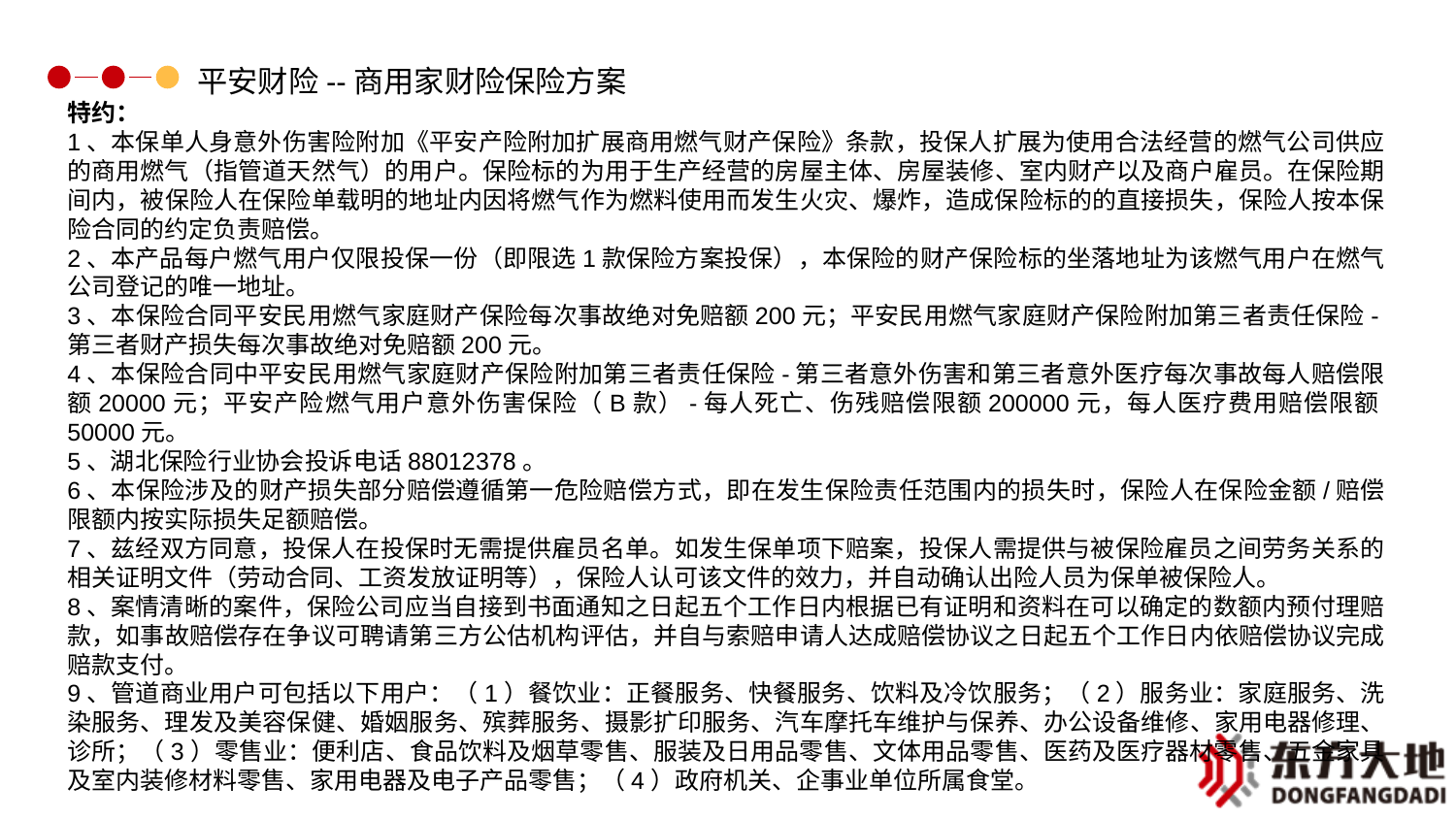

平安财险--商用家财险保险方案

特约：
1、本保单人身意外伤害险附加《平安产险附加扩展商用燃气财产保险》条款，投保人扩展为使用合法经营的燃气公司供应的商用燃气（指管道天然气）的用户。保险标的为用于生产经营的房屋主体、房屋装修、室内财产以及商户雇员。在保险期间内，被保险人在保险单载明的地址内因将燃气作为燃料使用而发生火灾、爆炸，造成保险标的的直接损失，保险人按本保险合同的约定负责赔偿。
2、本产品每户燃气用户仅限投保一份（即限选1款保险方案投保），本保险的财产保险标的坐落地址为该燃气用户在燃气公司登记的唯一地址。
3、本保险合同平安民用燃气家庭财产保险每次事故绝对免赔额200元；平安民用燃气家庭财产保险附加第三者责任保险-第三者财产损失每次事故绝对免赔额200元。
4、本保险合同中平安民用燃气家庭财产保险附加第三者责任保险-第三者意外伤害和第三者意外医疗每次事故每人赔偿限额20000元；平安产险燃气用户意外伤害保险（B款）-每人死亡、伤残赔偿限额200000元，每人医疗费用赔偿限额50000元。
5、湖北保险行业协会投诉电话88012378。
6、本保险涉及的财产损失部分赔偿遵循第一危险赔偿方式，即在发生保险责任范围内的损失时，保险人在保险金额/赔偿限额内按实际损失足额赔偿。
7、兹经双方同意，投保人在投保时无需提供雇员名单。如发生保单项下赔案，投保人需提供与被保险雇员之间劳务关系的相关证明文件（劳动合同、工资发放证明等），保险人认可该文件的效力，并自动确认出险人员为保单被保险人。
8、案情清晰的案件，保险公司应当自接到书面通知之日起五个工作日内根据已有证明和资料在可以确定的数额内预付理赔款，如事故赔偿存在争议可聘请第三方公估机构评估，并自与索赔申请人达成赔偿协议之日起五个工作日内依赔偿协议完成赔款支付。
9、管道商业用户可包括以下用户：（1）餐饮业：正餐服务、快餐服务、饮料及冷饮服务；（2）服务业：家庭服务、洗染服务、理发及美容保健、婚姻服务、殡葬服务、摄影扩印服务、汽车摩托车维护与保养、办公设备维修、家用电器修理、诊所；（3）零售业：便利店、食品饮料及烟草零售、服装及日用品零售、文体用品零售、医药及医疗器材零售、五金家具及室内装修材料零售、家用电器及电子产品零售；（4）政府机关、企事业单位所属食堂。